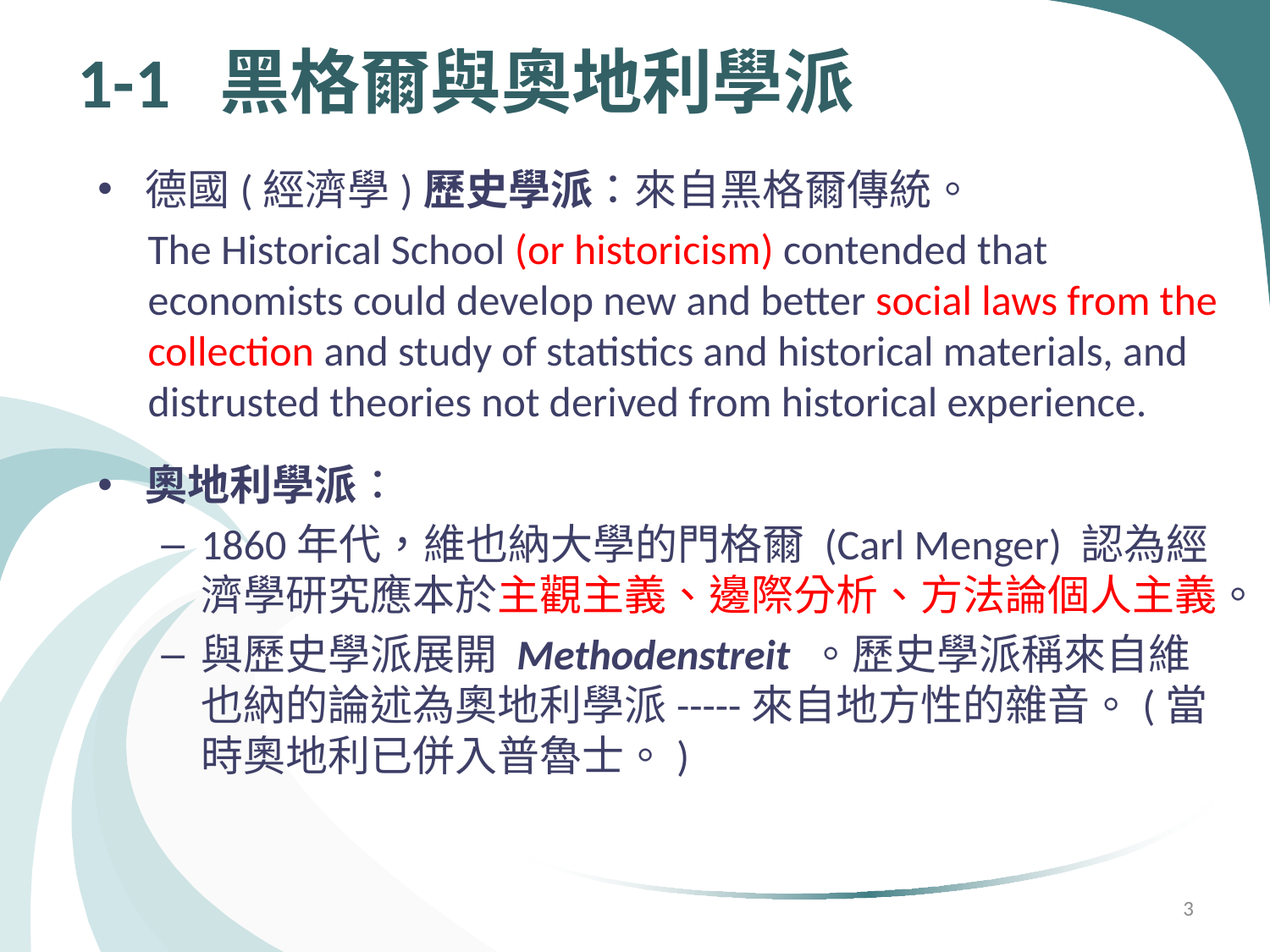

# 1-1  黑格爾與奧地利學派
德國(經濟學)歷史學派：來自黑格爾傳統。
The Historical School (or historicism) contended that economists could develop new and better social laws from the collection and study of statistics and historical materials, and distrusted theories not derived from historical experience.
奧地利學派：
1860年代，維也納大學的門格爾 (Carl Menger) 認為經濟學研究應本於主觀主義、邊際分析、方法論個人主義。
與歷史學派展開 Methodenstreit 。歷史學派稱來自維也納的論述為奧地利學派-----來自地方性的雜音。(當時奧地利已併入普魯士。)

3